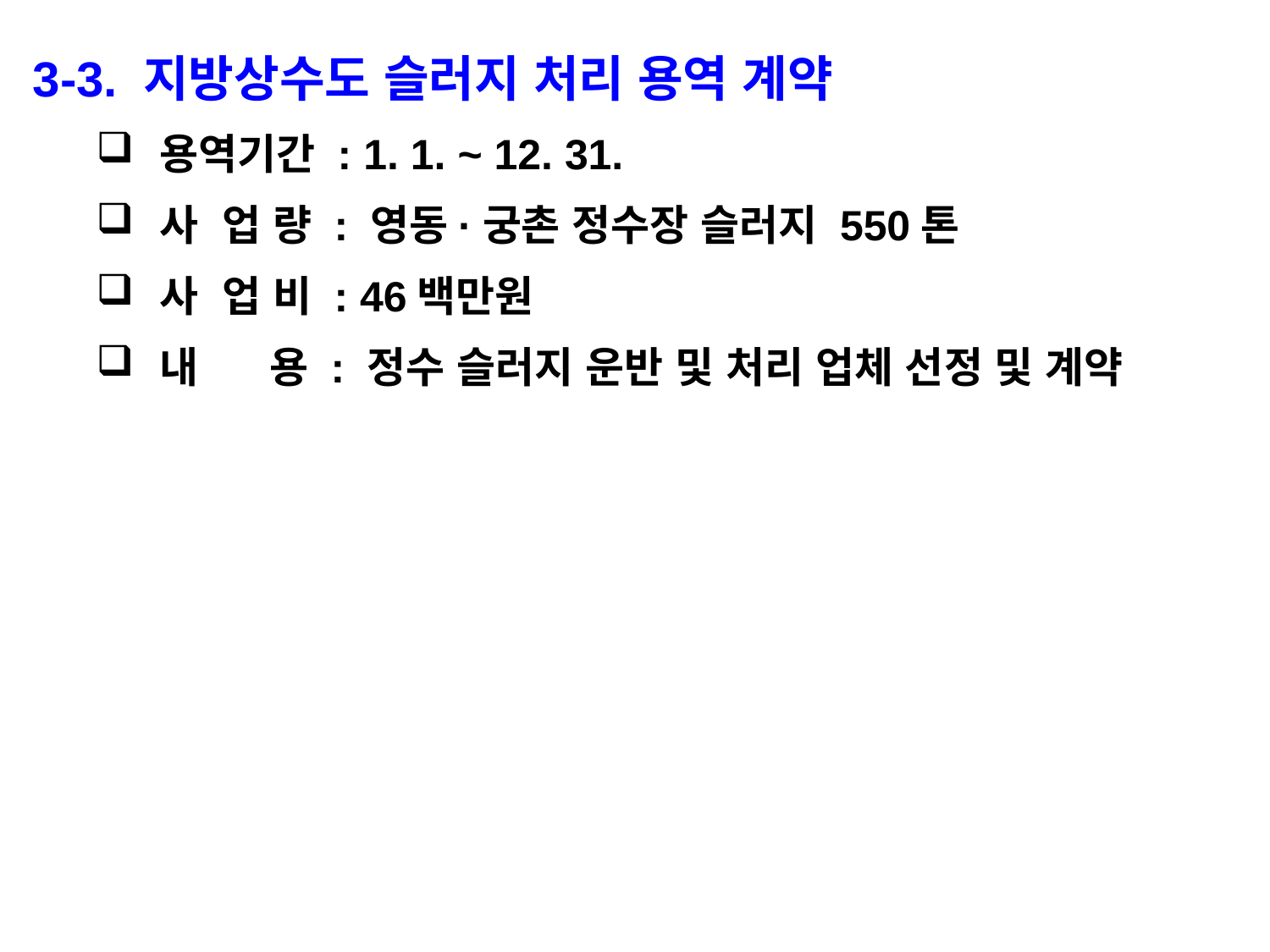

3-3. 지방상수도 슬러지 처리 용역 계약
용역기간 : 1. 1. ~ 12. 31.
사  업 량 : 영동·궁촌 정수장 슬러지 550톤
사  업 비 : 46백만원
내      용 : 정수 슬러지 운반 및 처리 업체 선정 및 계약